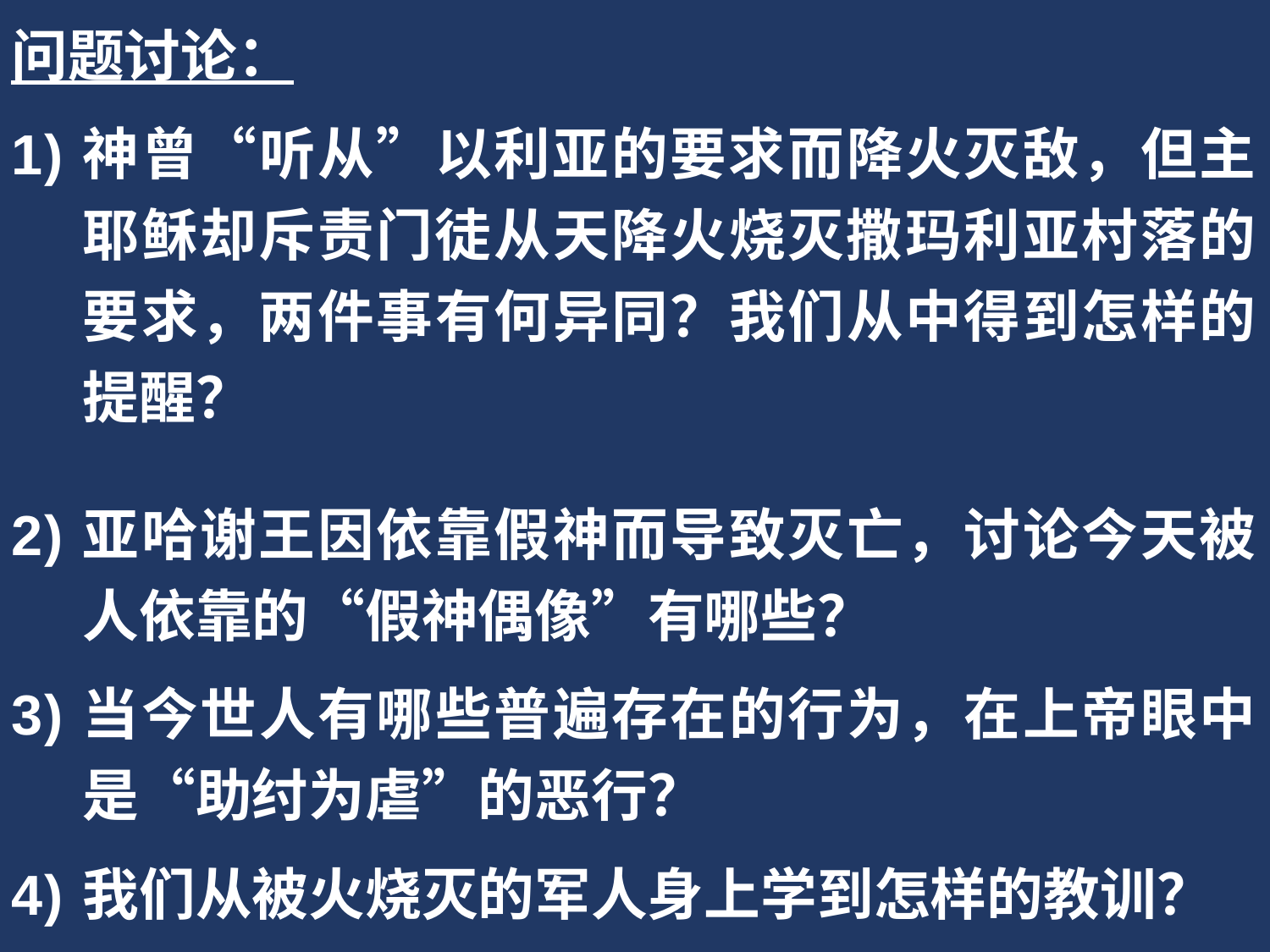

问题讨论：
神曾“听从”以利亚的要求而降火灭敌，但主耶稣却斥责门徒从天降火烧灭撒玛利亚村落的要求，两件事有何异同？我们从中得到怎样的提醒？

亚哈谢王因依靠假神而导致灭亡，讨论今天被人依靠的“假神偶像”有哪些？
当今世人有哪些普遍存在的行为，在上帝眼中是“助纣为虐”的恶行？
我们从被火烧灭的军人身上学到怎样的教训？